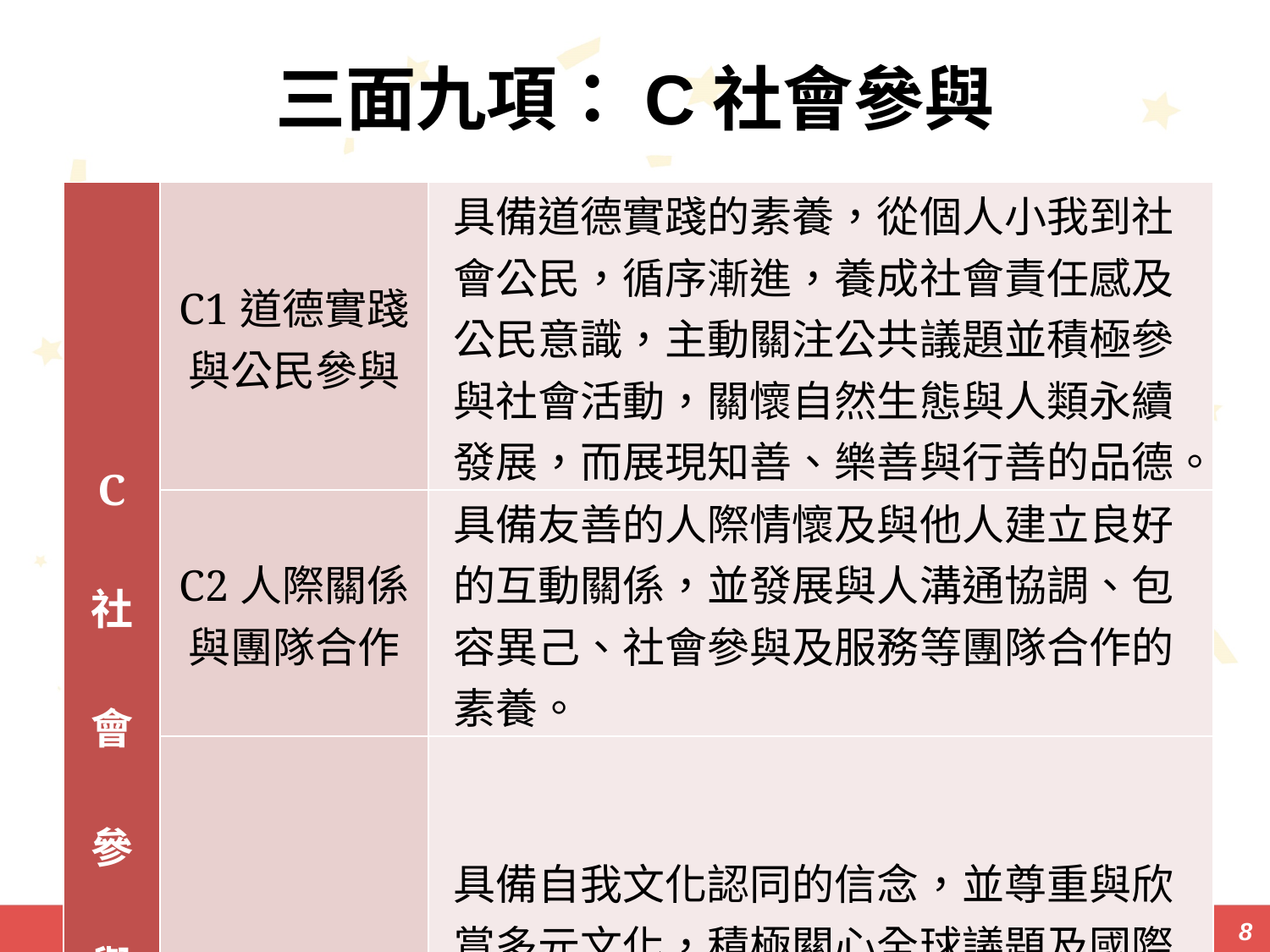

# 三面九項：C社會參與
| C 社 會 參 與 | C1道德實踐與公民參與 | 具備道德實踐的素養，從個人小我到社會公民，循序漸進，養成社會責任感及公民意識，主動關注公共議題並積極參與社會活動，關懷自然生態與人類永續發展，而展現知善、樂善與行善的品德。 |
| --- | --- | --- |
|  | C2人際關係與團隊合作 | 具備友善的人際情懷及與他人建立良好的互動關係，並發展與人溝通協調、包容異己、社會參與及服務等團隊合作的素養。 |
|  | C3多元文化與國際理解 | 具備自我文化認同的信念，並尊重與欣賞多元文化，積極關心全球議題及國際情勢，且能順應時代脈動與社會需要，發展國際理解、多元文化價值觀與世界和平的胸懷。 |
8